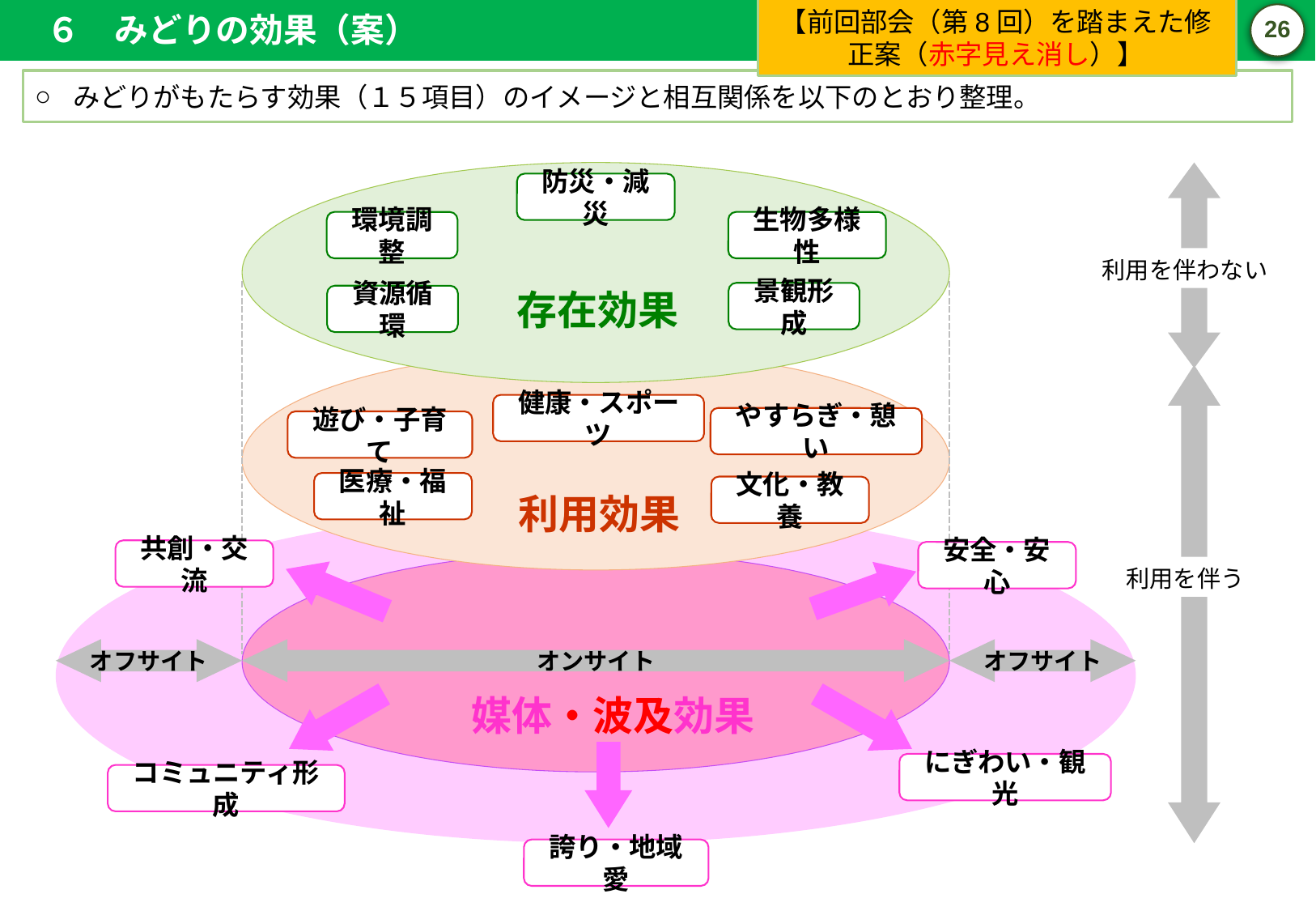

６　みどりの効果（案）
【前回部会（第8回）を踏まえた修正案（赤字見え消し）】
26
みどりがもたらす効果（１５項目）のイメージと相互関係を以下のとおり整理。

防災・減災
環境調整
生物多様性

利用を伴わない
景観形成
存在効果
資源循環

健康・スポーツ
やすらぎ・憩い
遊び・子育て
医療・福祉
文化・教養
利用効果

共創・交流
安全・安心

利用を伴う

オフサイト
オンサイト
オフサイト
媒体・波及効果

にぎわい・観光

コミュニティ形成
誇り・地域愛